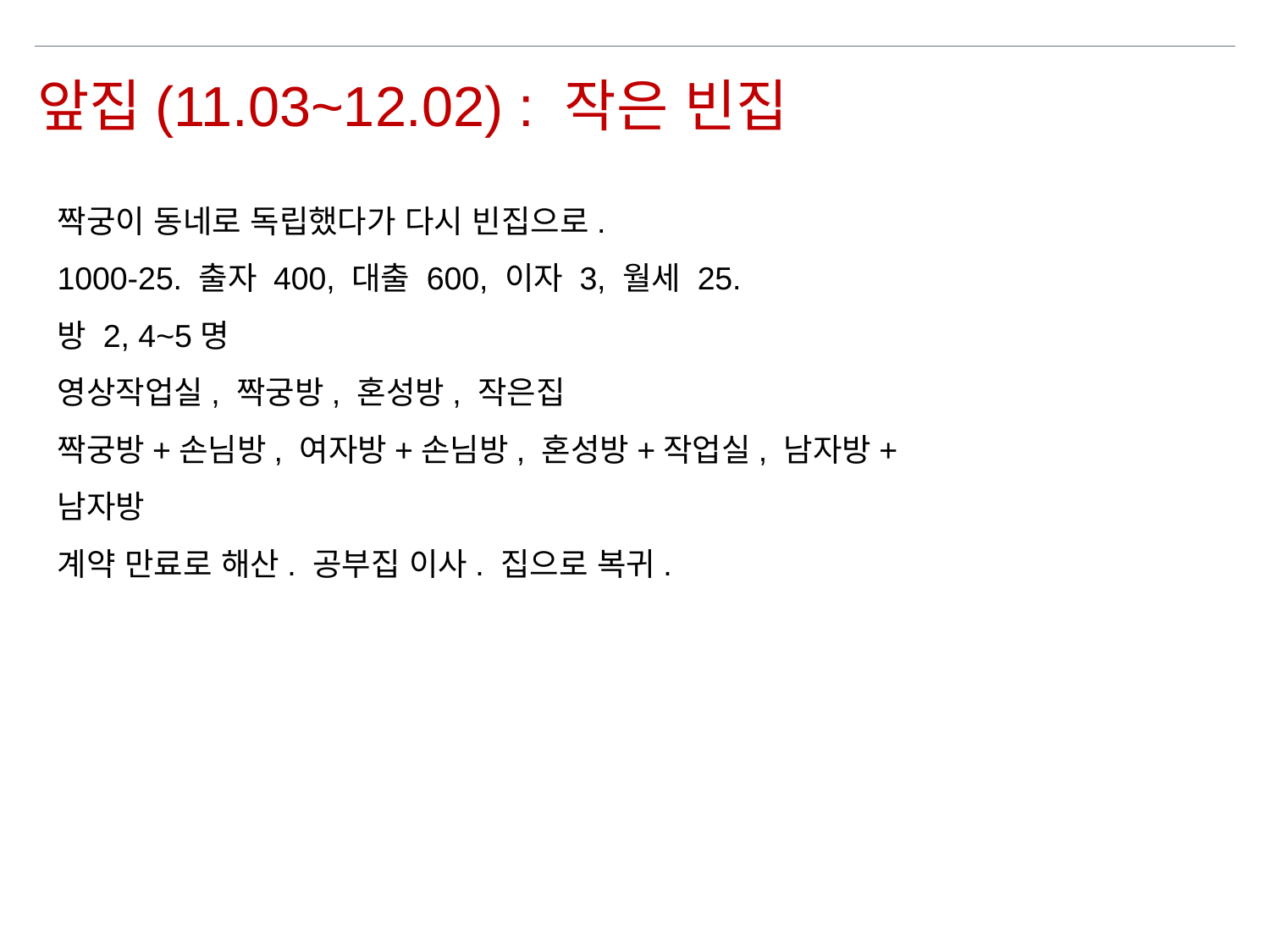

앞집(11.03~12.02) : 작은 빈집
짝궁이 동네로 독립했다가 다시 빈집으로.
1000-25. 출자 400, 대출 600, 이자 3, 월세 25.
방 2, 4~5명
영상작업실, 짝궁방, 혼성방, 작은집
짝궁방+손님방, 여자방+손님방, 혼성방+작업실, 남자방+남자방
계약 만료로 해산. 공부집 이사. 집으로 복귀.